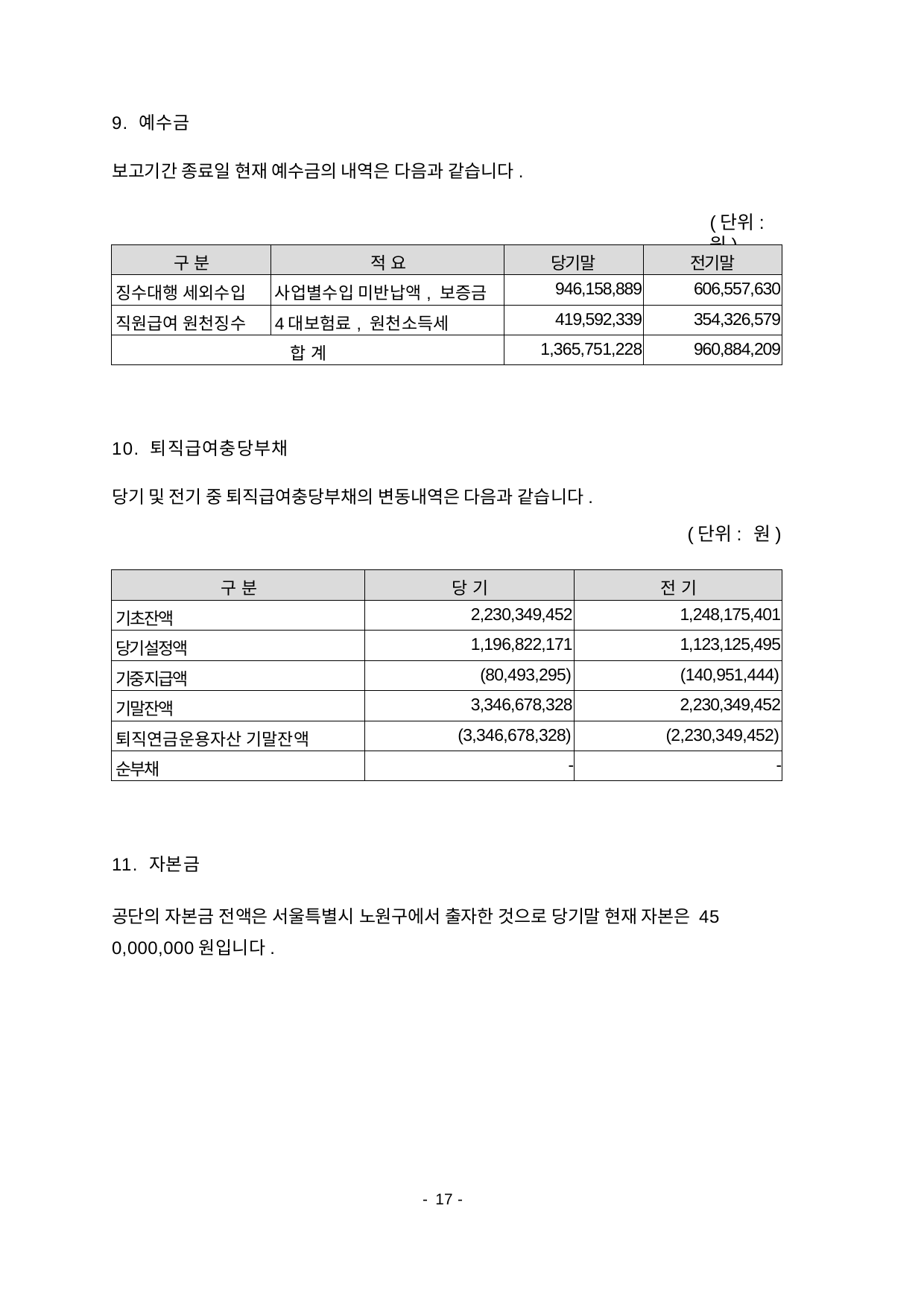

9. 예수금

보고기간 종료일 현재 예수금의 내역은 다음과 같습니다.
(단위: 원)
| 구 분 | 적 요 | 당기말 | 전기말 |
| --- | --- | --- | --- |
| 징수대행 세외수입 | 사업별수입 미반납액, 보증금 | 946,158,889 | 606,557,630 |
| 직원급여 원천징수 | 4대보험료, 원천소득세 | 419,592,339 | 354,326,579 |
| 합 계 |  | 1,365,751,228 | 960,884,209 |
10. 퇴직급여충당부채

당기 및 전기 중 퇴직급여충당부채의 변동내역은 다음과 같습니다.
(단위: 원)
| 구 분 | 당 기 | 전 기 |
| --- | --- | --- |
| 기초잔액 | 2,230,349,452 | 1,248,175,401 |
| 당기설정액 | 1,196,822,171 | 1,123,125,495 |
| 기중지급액 | (80,493,295) | (140,951,444) |
| 기말잔액 | 3,346,678,328 | 2,230,349,452 |
| 퇴직연금운용자산 기말잔액 | (3,346,678,328) | (2,230,349,452) |
| 순부채 | - | - |
11. 자본금

공단의 자본금 전액은 서울특별시 노원구에서 출자한 것으로 당기말 현재 자본은 45  0,000,000원입니다.
- 17 -